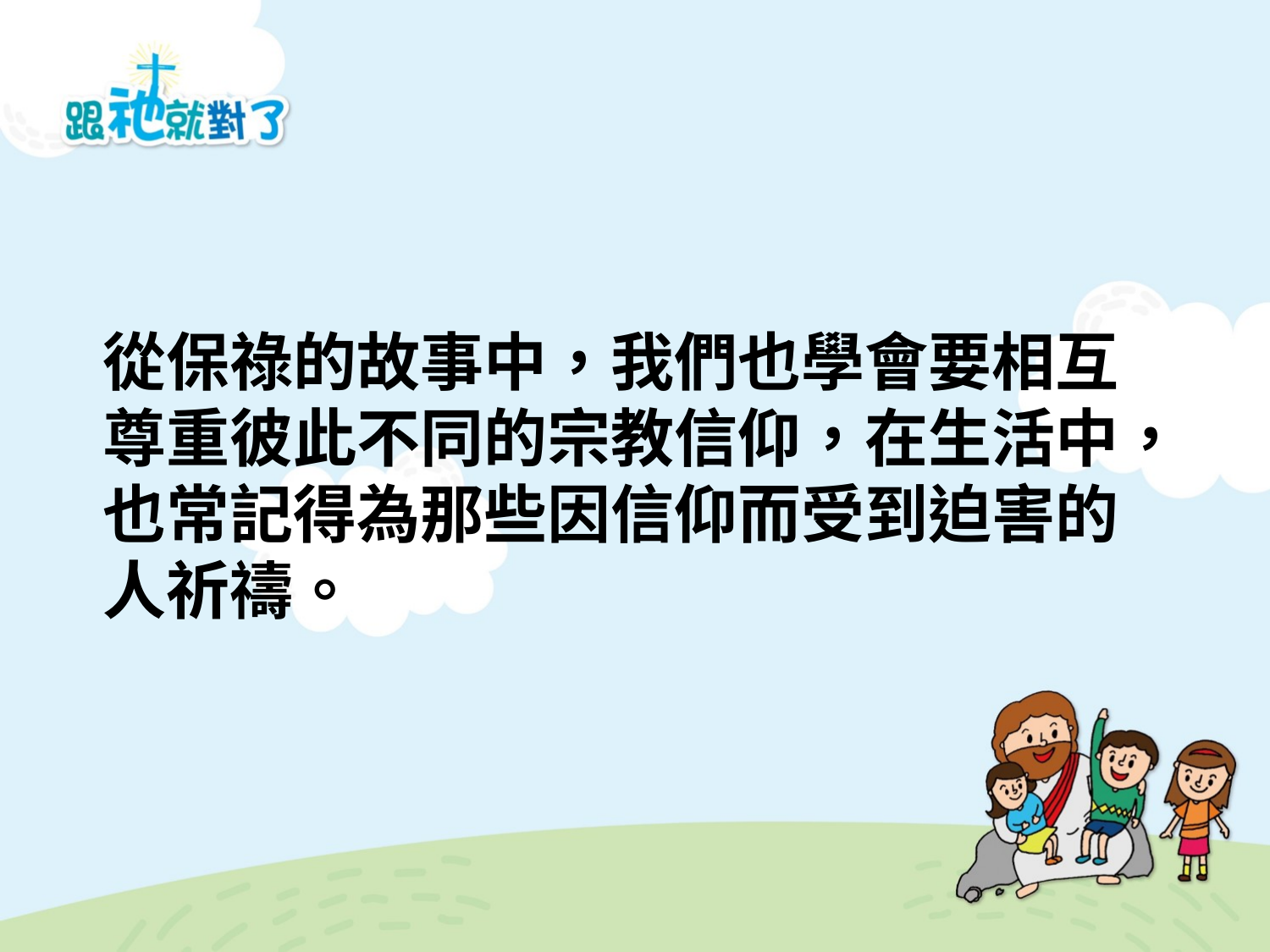

從保祿的故事中，我們也學會要相互尊重彼此不同的宗教信仰，在生活中，也常記得為那些因信仰而受到迫害的人祈禱。